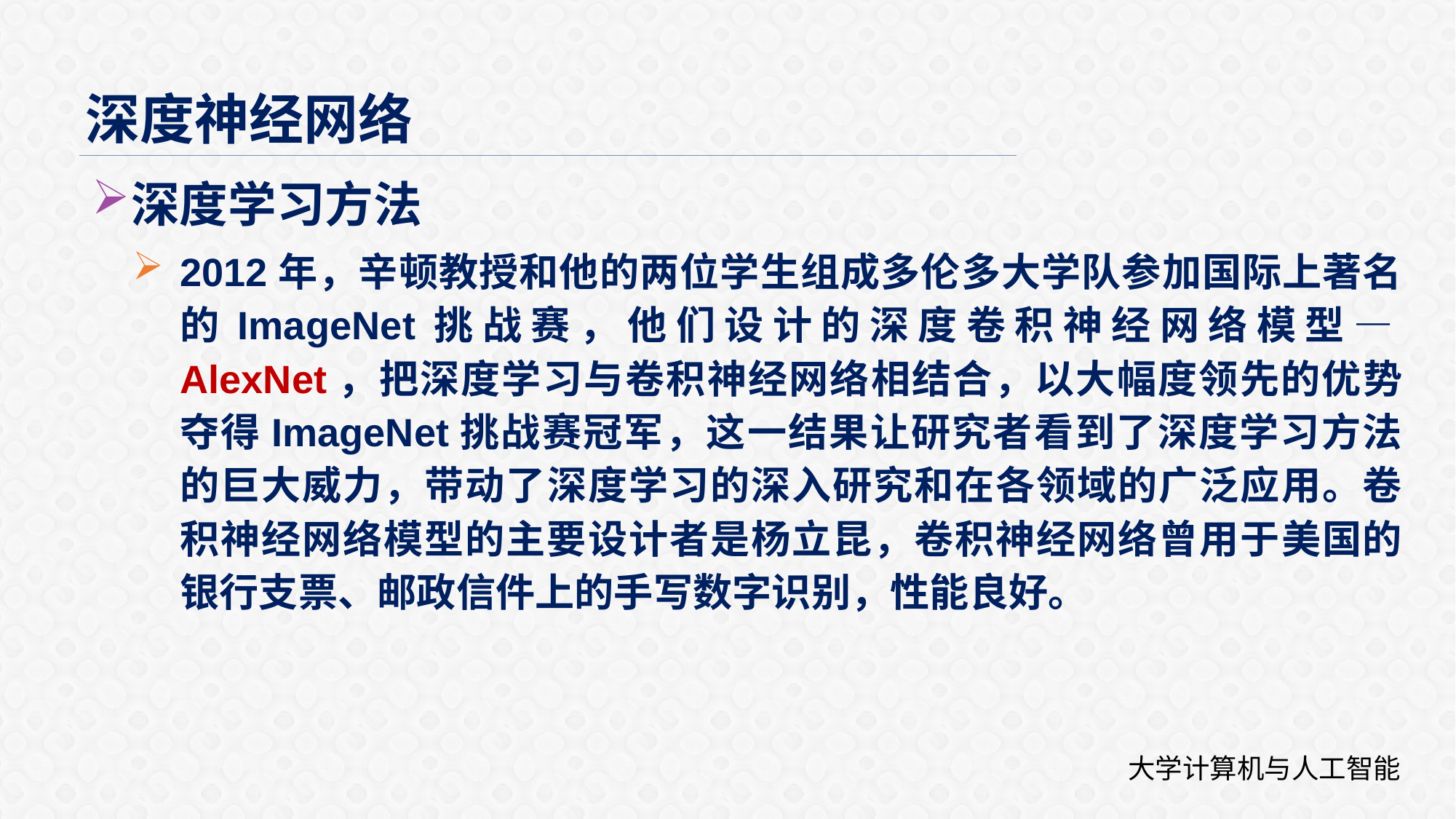

深度神经网络
深度学习方法
2012年，辛顿教授和他的两位学生组成多伦多大学队参加国际上著名的ImageNet挑战赛，他们设计的深度卷积神经网络模型—AlexNet，把深度学习与卷积神经网络相结合，以大幅度领先的优势夺得ImageNet挑战赛冠军，这一结果让研究者看到了深度学习方法的巨大威力，带动了深度学习的深入研究和在各领域的广泛应用。卷积神经网络模型的主要设计者是杨立昆，卷积神经网络曾用于美国的银行支票、邮政信件上的手写数字识别，性能良好。